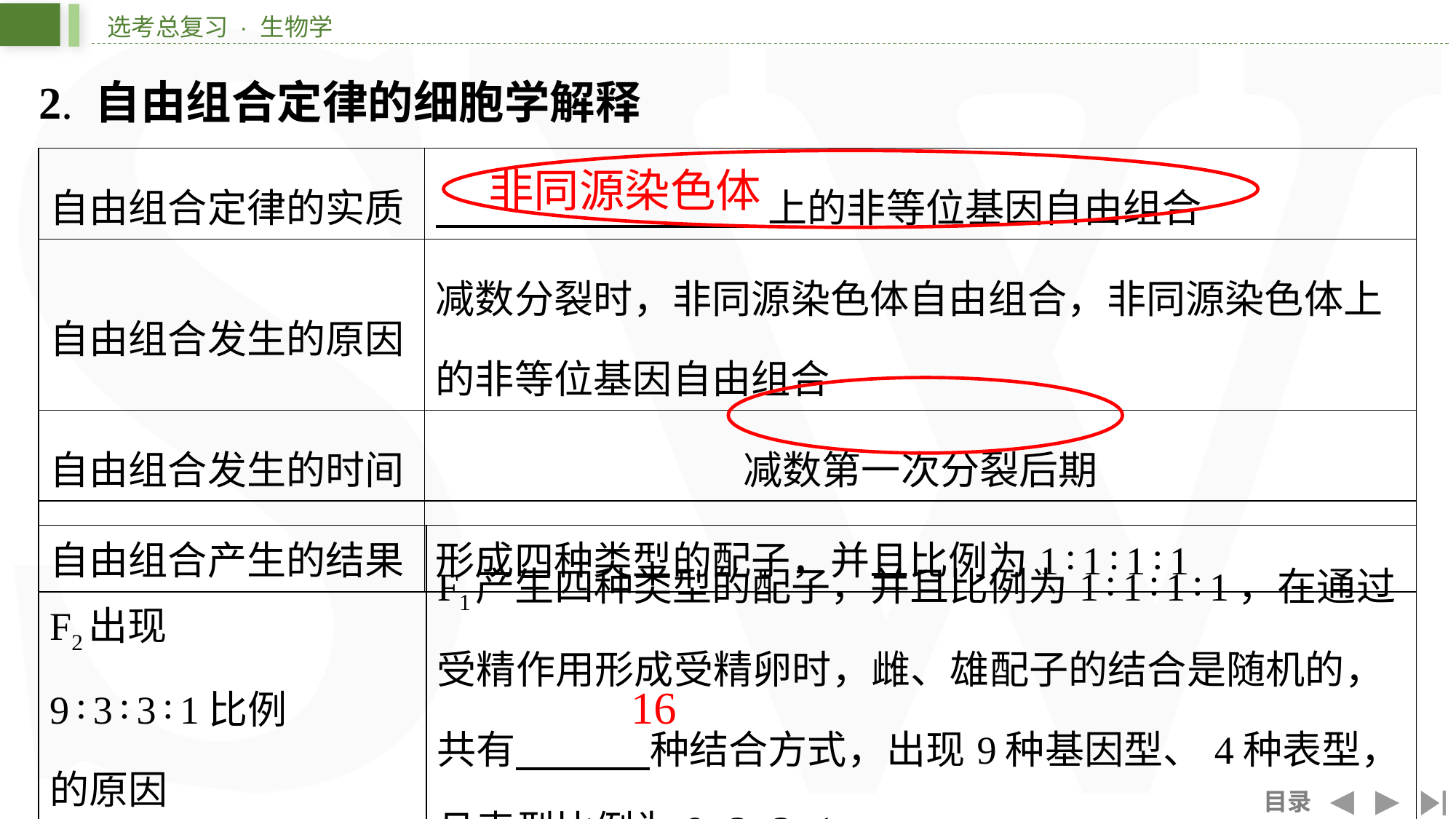

2. 自由组合定律的细胞学解释
| 自由组合定律的实质 | 上的非等位基因自由组合 |
| --- | --- |
| 自由组合发生的原因 | 减数分裂时，非同源染色体自由组合，非同源染色体上的非等位基因自由组合 |
| 自由组合发生的时间 | 减数第一次分裂后期 |
| 自由组合产生的结果 | 形成四种类型的配子，并且比例为1∶1∶1∶1 |

非同源染色体

| F2出现 9∶3∶3∶1比例 的原因 | F1产生四种类型的配子，并且比例为1∶1∶1∶1，在通过受精作用形成受精卵时，雌、雄配子的结合是随机的，共有 ⁠种结合方式，出现9种基因型、4种表型，且表型比例为9∶3∶3∶1 |
| --- | --- |
16